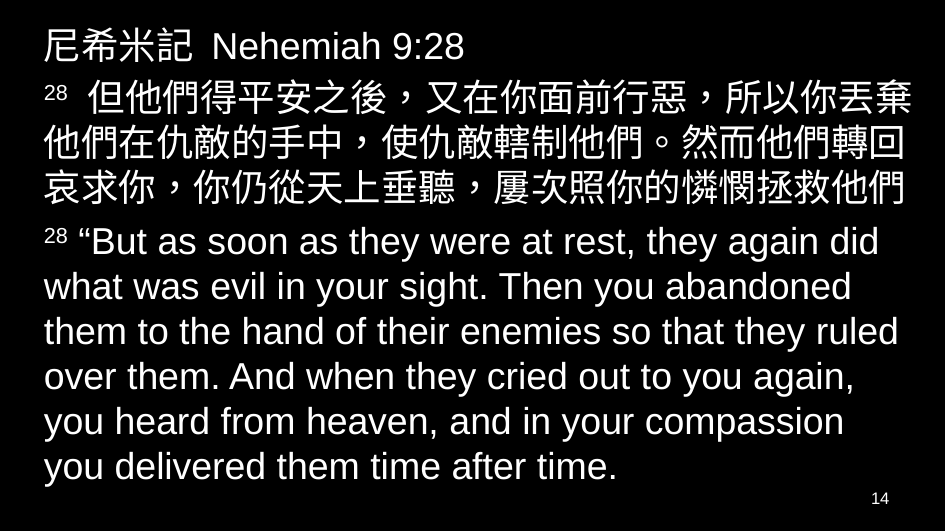

尼希米記 Nehemiah 9:28
28 但他們得平安之後，又在你面前行惡，所以你丟棄他們在仇敵的手中，使仇敵轄制他們。然而他們轉回哀求你，你仍從天上垂聽，屢次照你的憐憫拯救他們
28 “But as soon as they were at rest, they again did what was evil in your sight. Then you abandoned them to the hand of their enemies so that they ruled over them. And when they cried out to you again, you heard from heaven, and in your compassion you delivered them time after time.

14